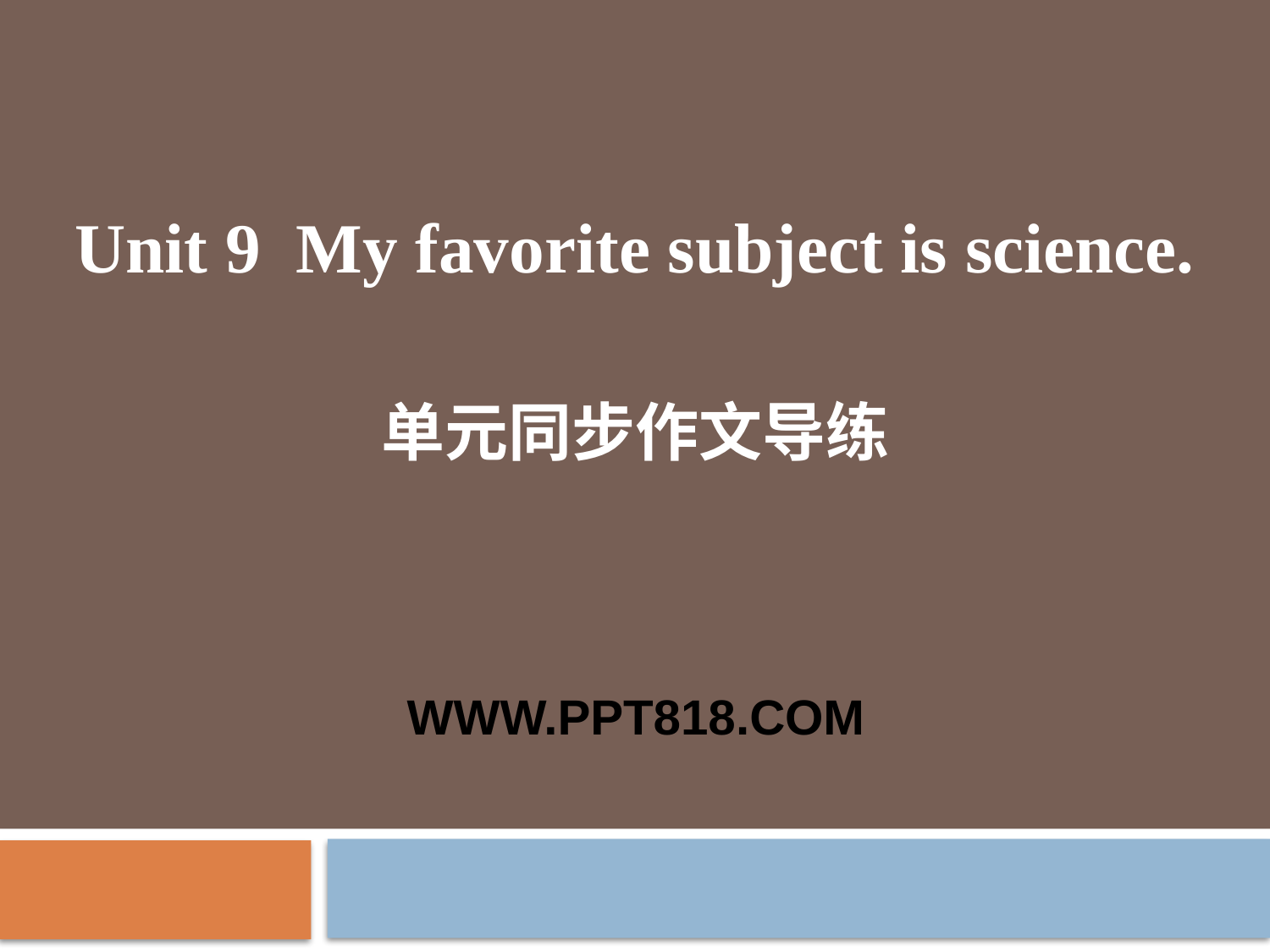

Unit 9  My favorite subject is science.
单元同步作文导练
WWW.PPT818.COM